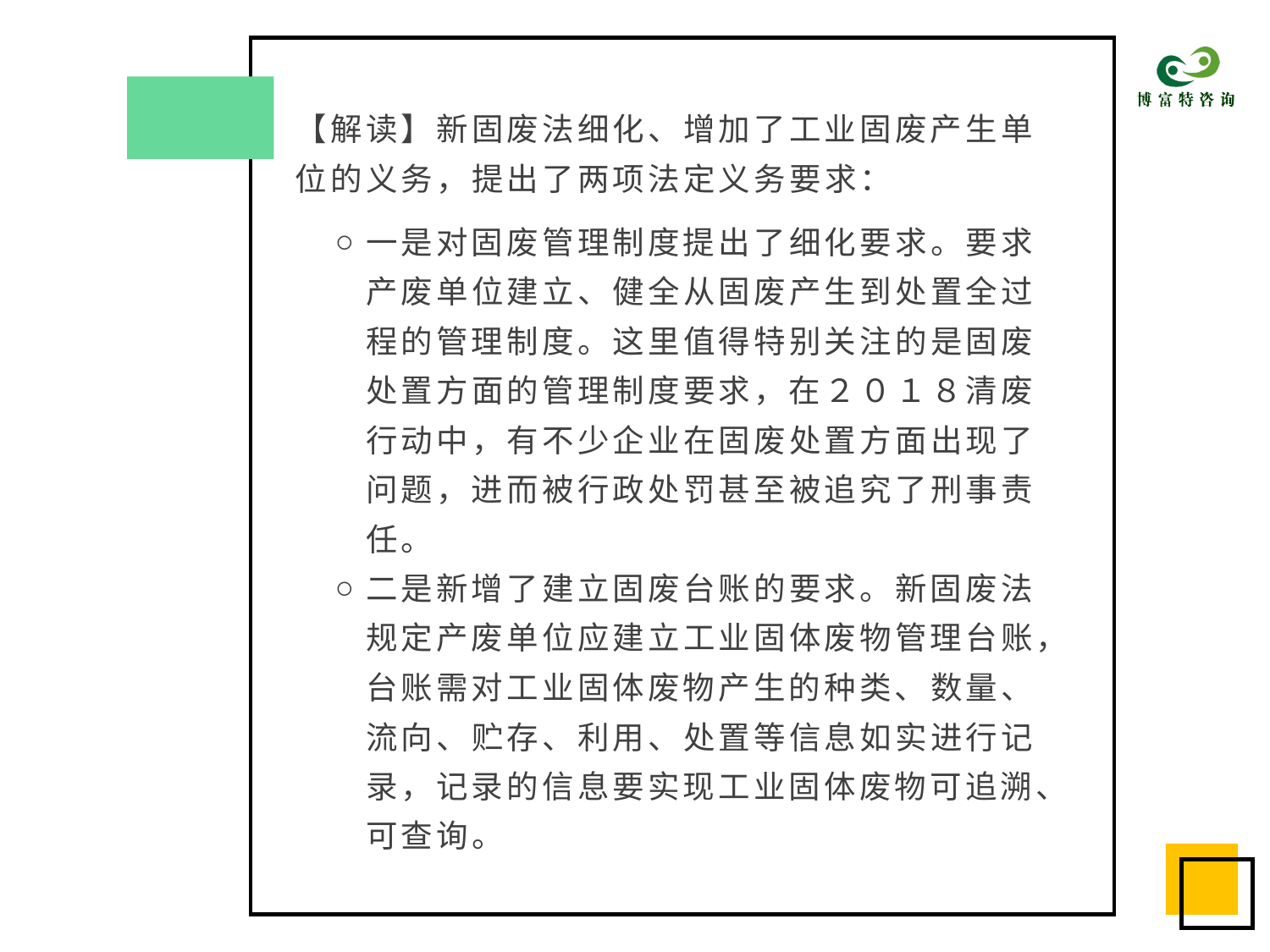

【解读】新固废法细化、增加了工业固废产生单位的义务，提出了两项法定义务要求：
一是对固废管理制度提出了细化要求。要求产废单位建立、健全从固废产生到处置全过程的管理制度。这里值得特别关注的是固废处置方面的管理制度要求，在２０１８清废行动中，有不少企业在固废处置方面出现了问题，进而被行政处罚甚至被追究了刑事责任。
二是新增了建立固废台账的要求。新固废法规定产废单位应建立工业固体废物管理台账，台账需对工业固体废物产生的种类、数量、流向、贮存、利用、处置等信息如实进行记录，记录的信息要实现工业固体废物可追溯、可查询。